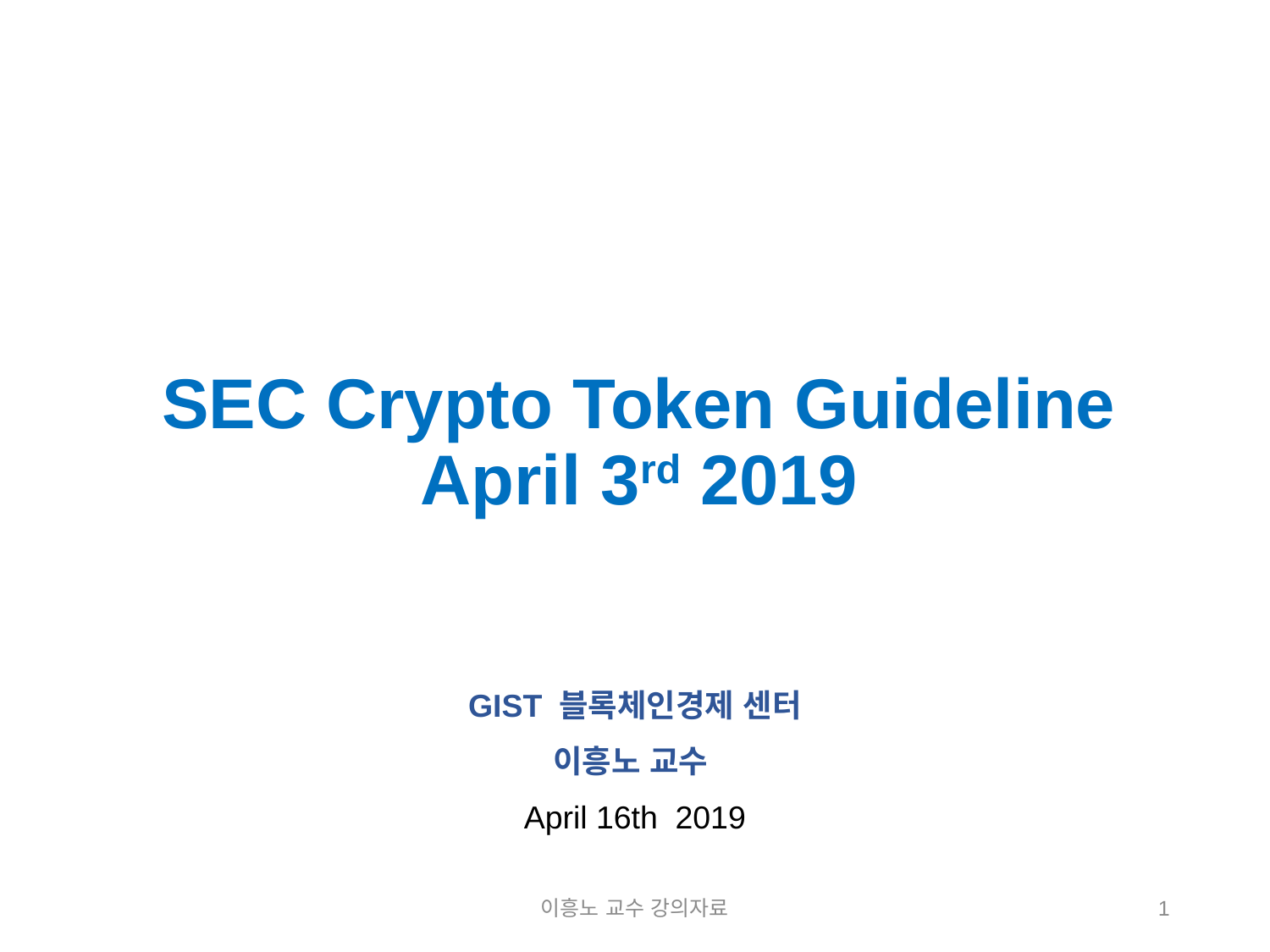

# SEC Crypto Token Guideline April 3rd 2019

GIST 블록체인경제 센터
이흥노 교수
April 16th  2019
이흥노 교수 강의자료
1